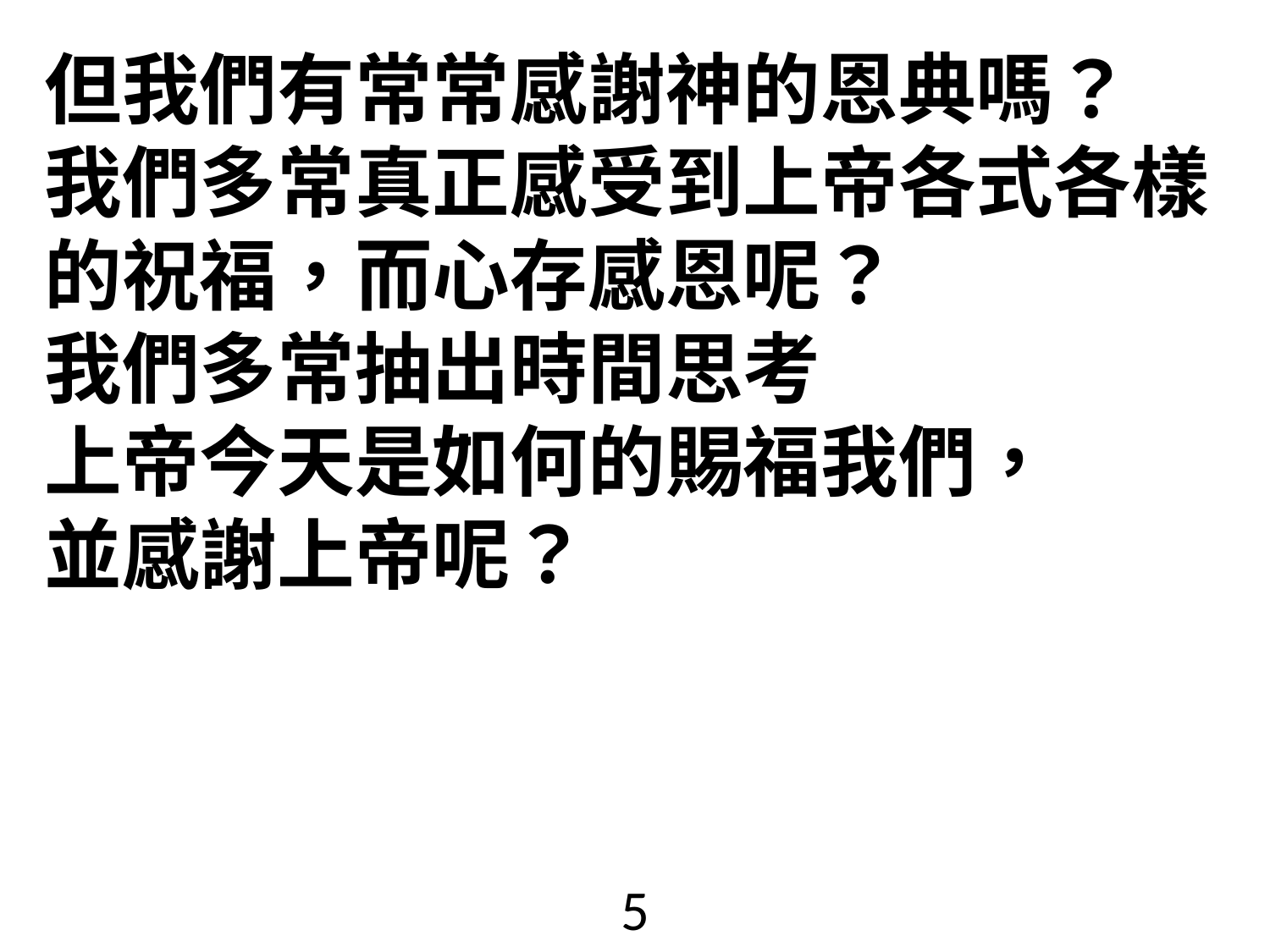

# 但我們有常常感謝神的恩典嗎？ 我們多常真正感受到上帝各式各樣的祝福，而心存感恩呢？ 我們多常抽出時間思考 上帝今天是如何的賜福我們， 並感謝上帝呢？
5